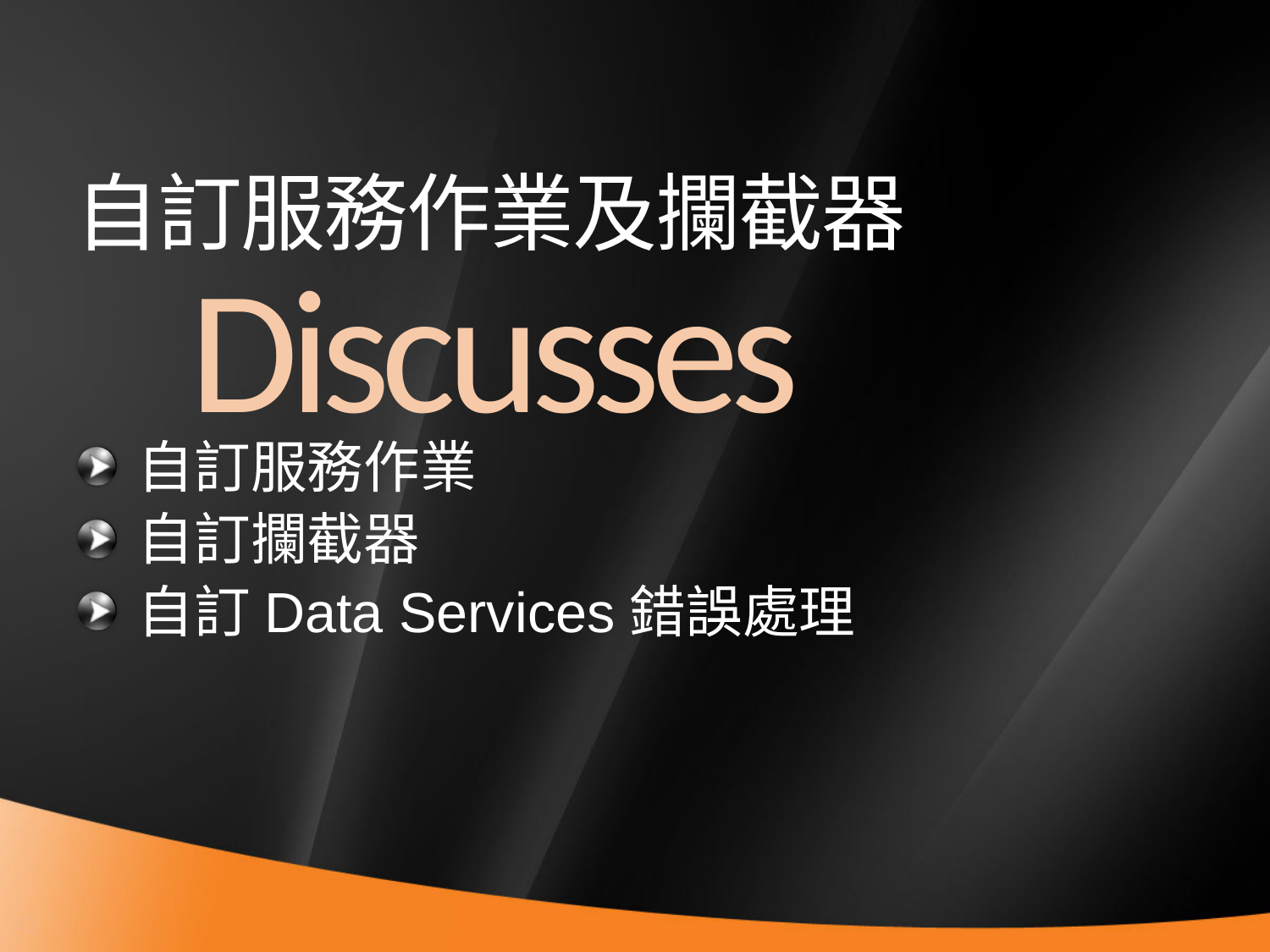

# 自訂服務作業及攔截器
Discusses
自訂服務作業
自訂攔截器
自訂Data Services錯誤處理